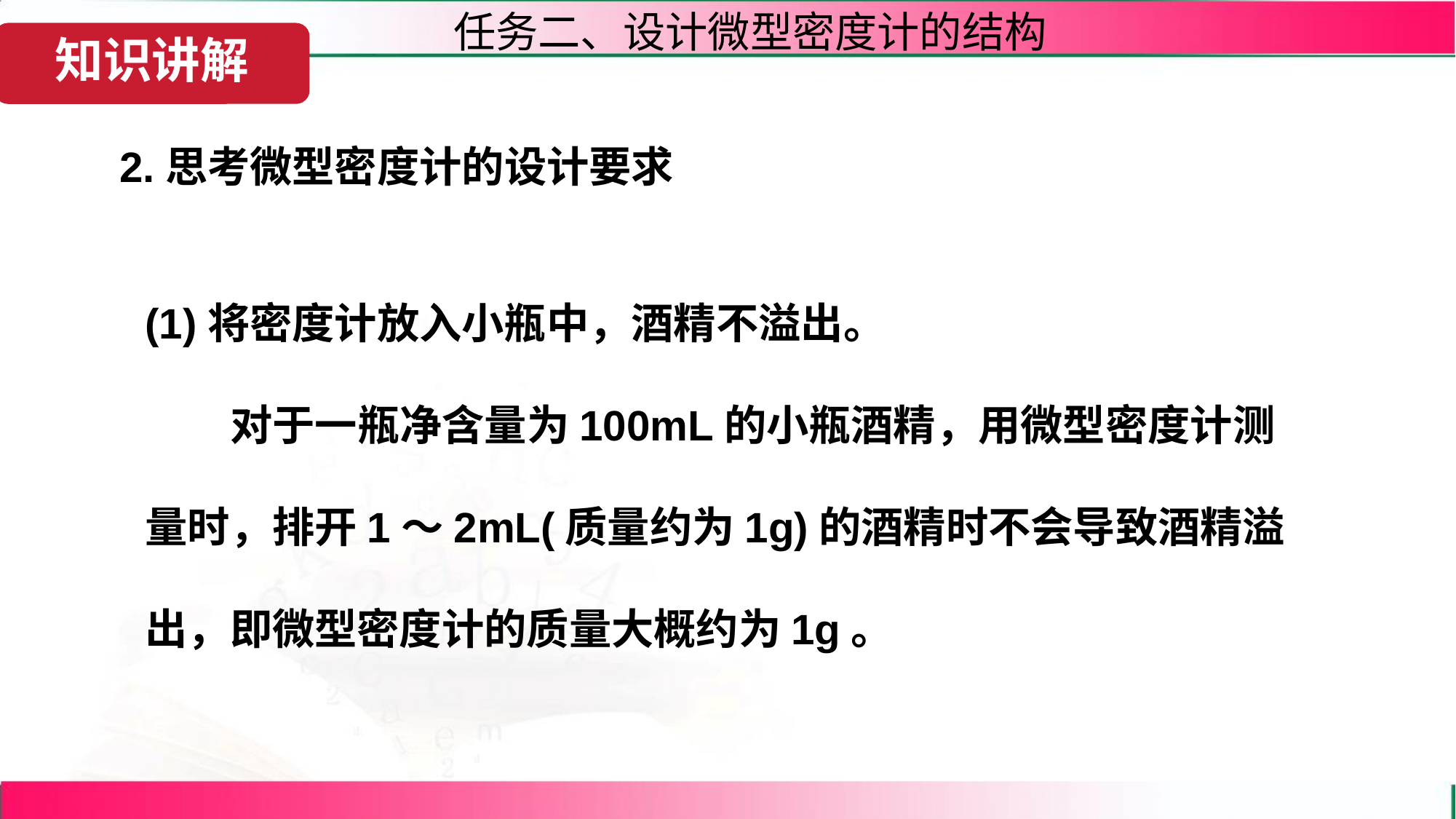

任务二、设计微型密度计的结构

2.思考微型密度计的设计要求
(1)将密度计放入小瓶中，酒精不溢出。
对于一瓶净含量为100mL的小瓶酒精，用微型密度计测量时，排开1～2mL(质量约为1g)的酒精时不会导致酒精溢出，即微型密度计的质量大概约为1g。